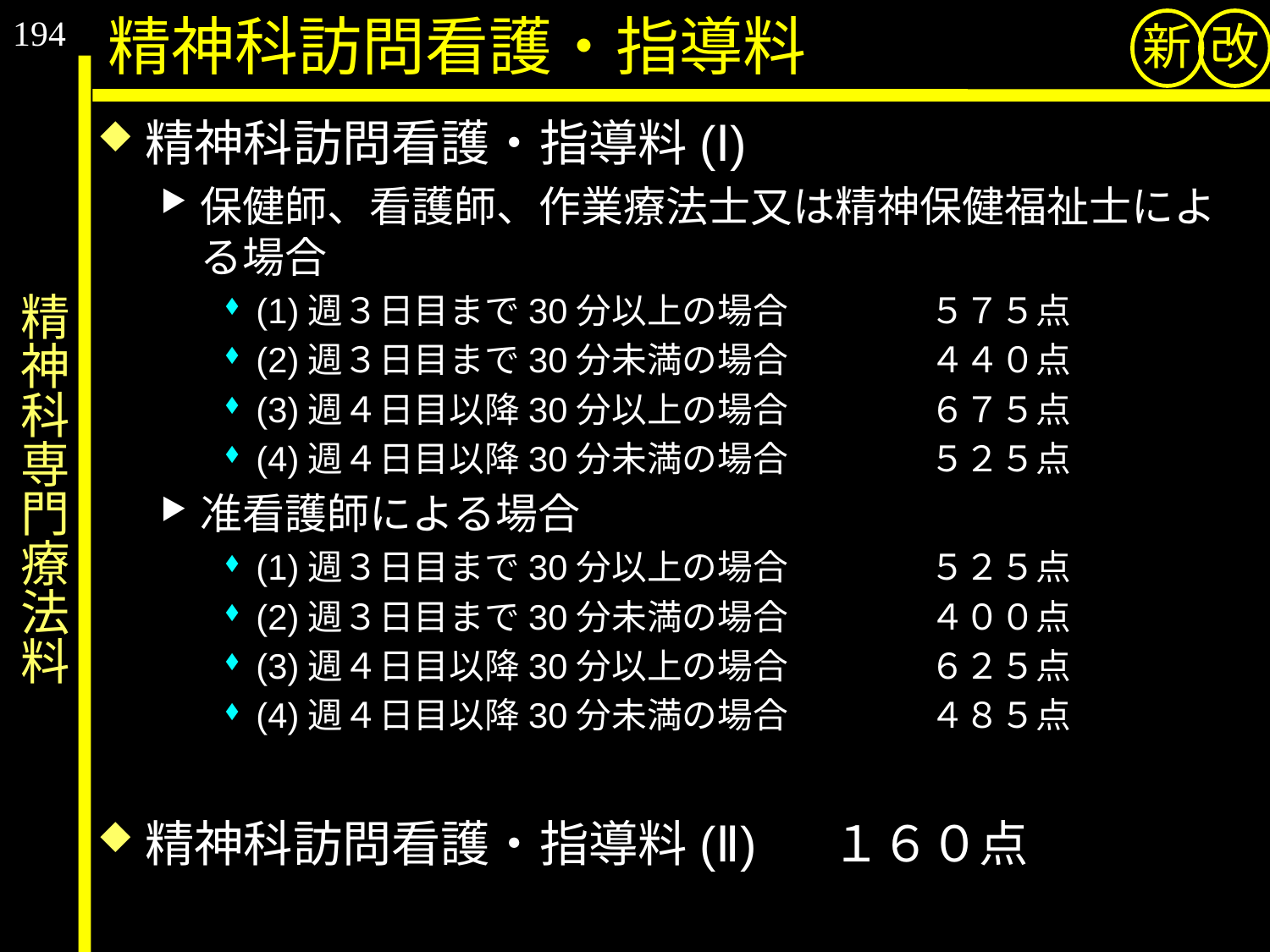

194
精神科訪問看護・指導料
新
改

精神科訪問看護・指導料(Ⅰ)
保健師、看護師、作業療法士又は精神保健福祉士による場合
(1)週３日目まで30分以上の場合　　　　５７５点
(2)週３日目まで30分未満の場合　　　　４４０点
(3)週４日目以降30分以上の場合　　　　６７５点
(4)週４日目以降30分未満の場合　　　　５２５点
准看護師による場合
(1)週３日目まで30分以上の場合　　　　５２５点
(2)週３日目まで30分未満の場合　　　　４００点
(3)週４日目以降30分以上の場合　　　　６２５点
(4)週４日目以降30分未満の場合　　　　４８５点

精神科訪問看護・指導料(Ⅱ) 　１６０点
# 精神科専門療法料